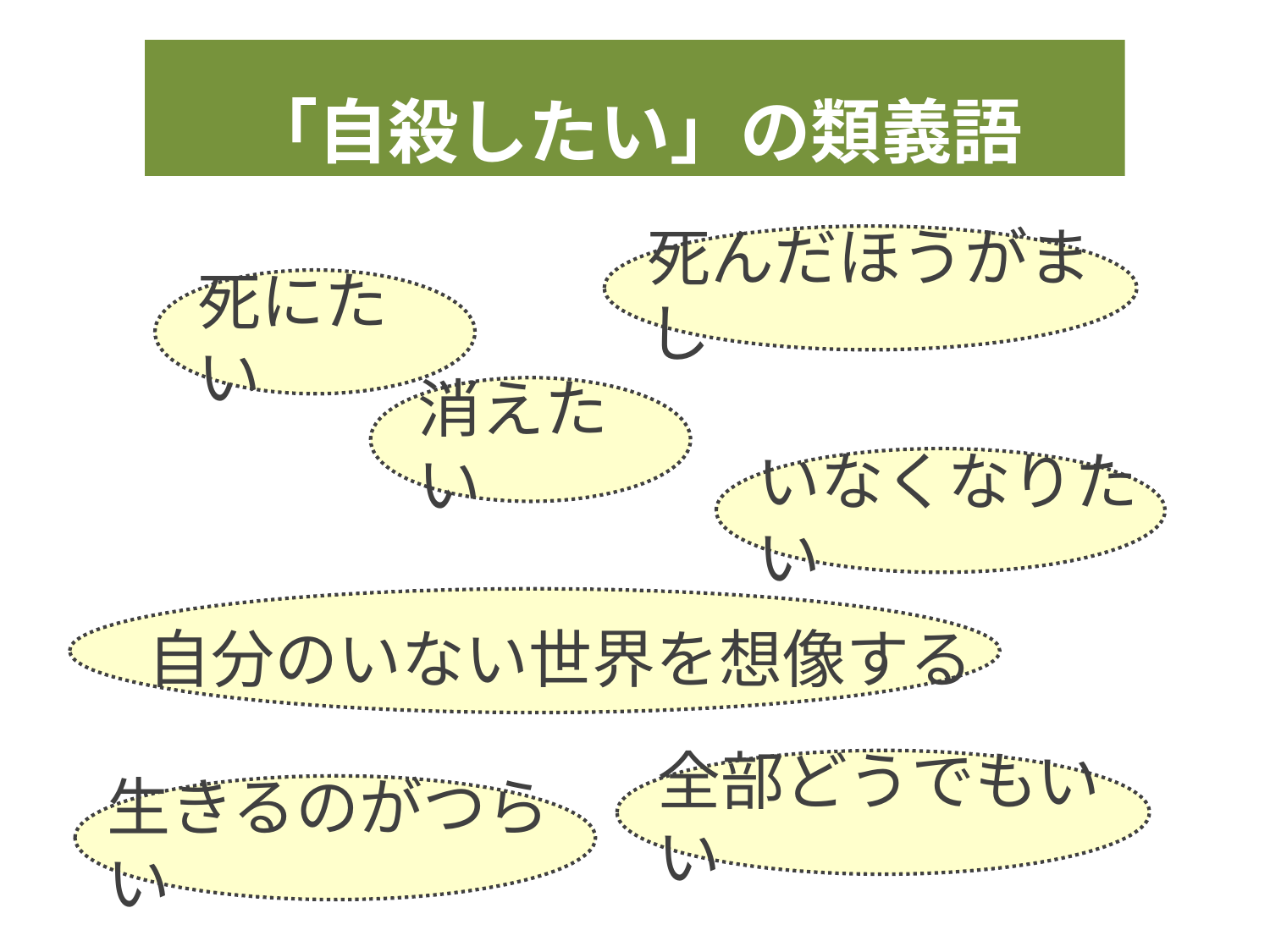

「自殺したい」の類義語

死んだほうがまし

死にたい

消えたい

いなくなりたい

自分のいない世界を想像する

全部どうでもいい

生きるのがつらい